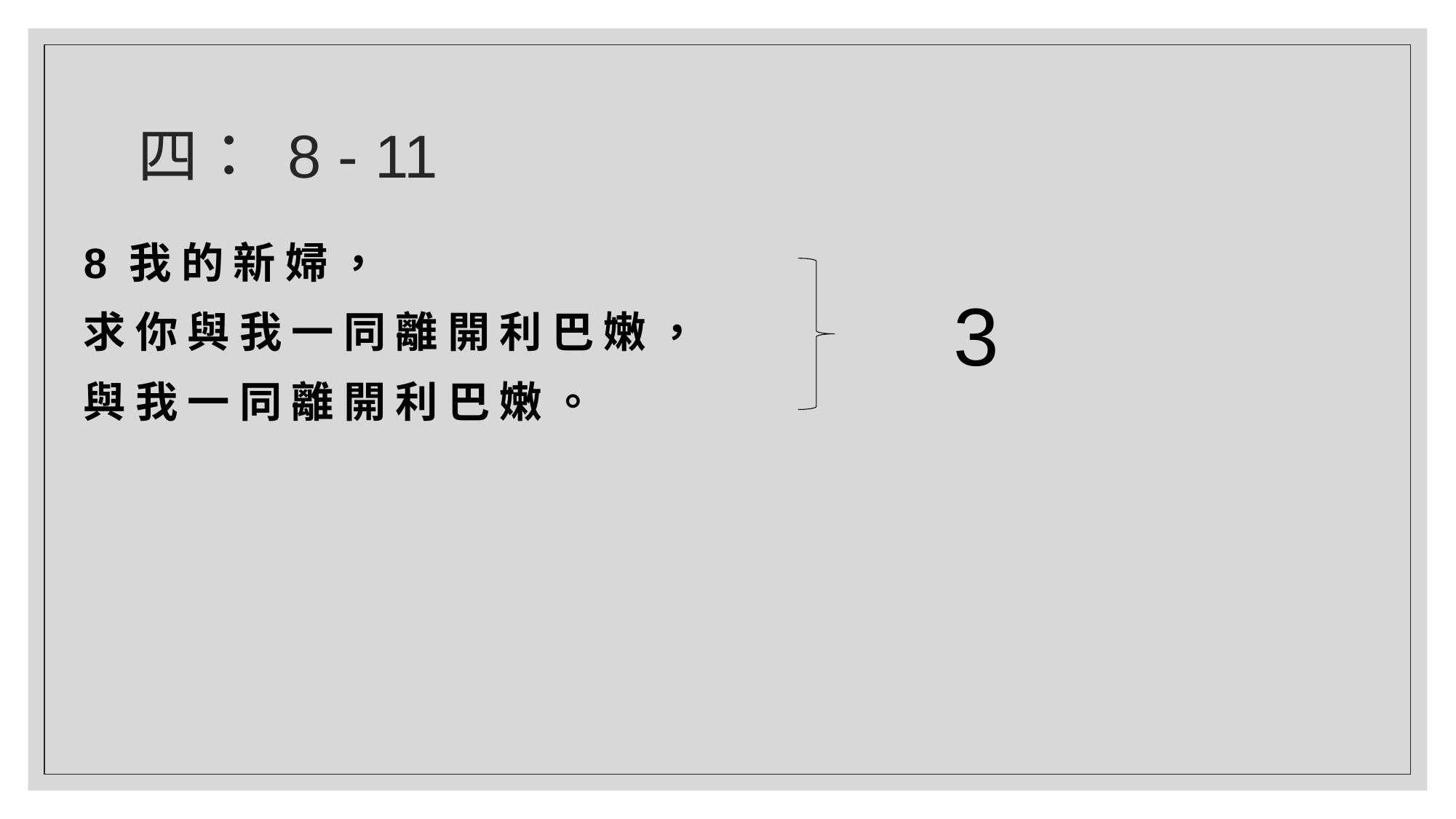

# 四： 8 - 11
8 我 的 新 婦 ，
求 你 與 我 一 同 離 開 利 巴 嫩 ，
與 我 一 同 離 開 利 巴 嫩 。

3